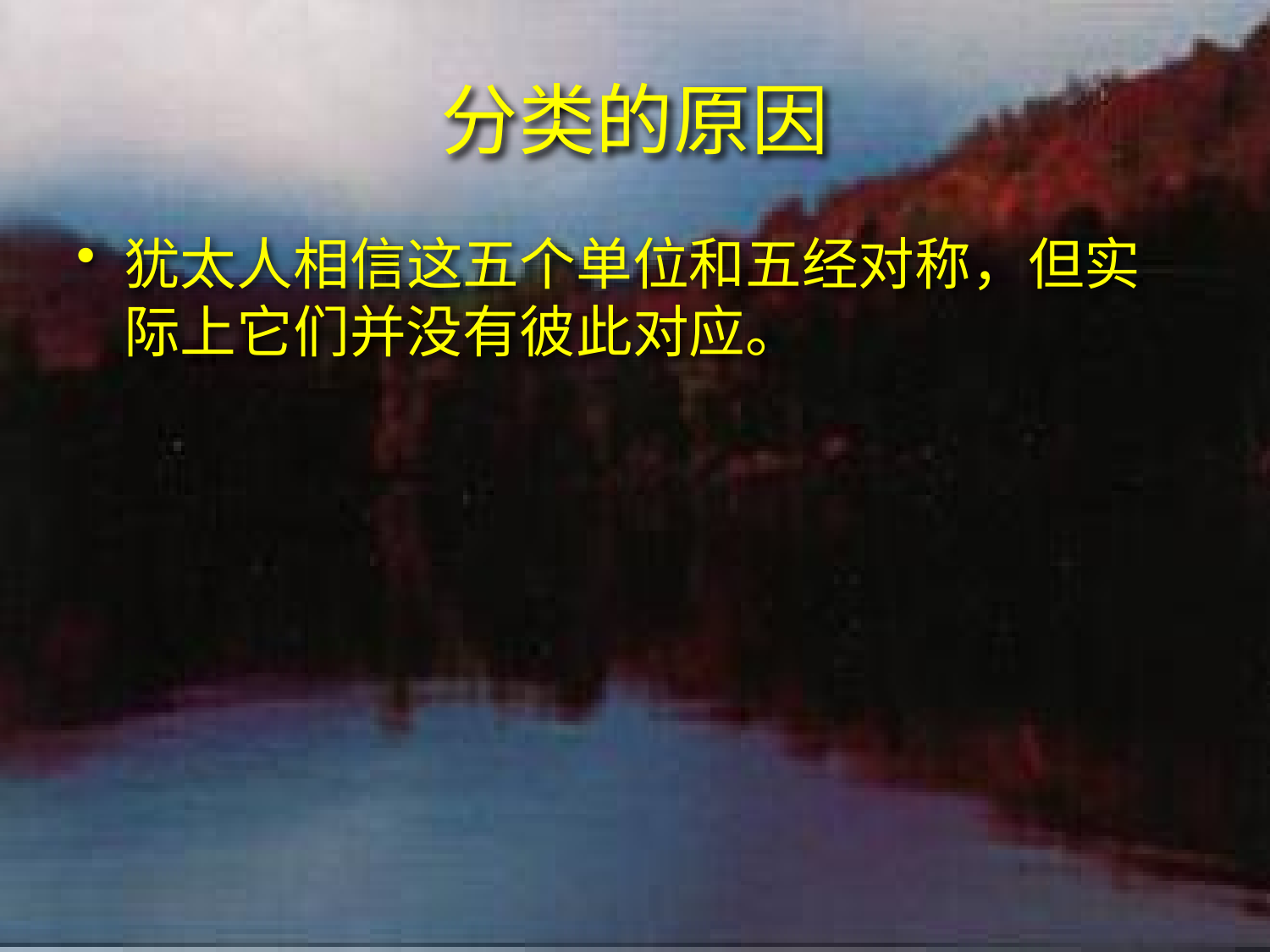

# 分类的原因
犹太人相信这五个单位和五经对称，但实际上它们并没有彼此对应。